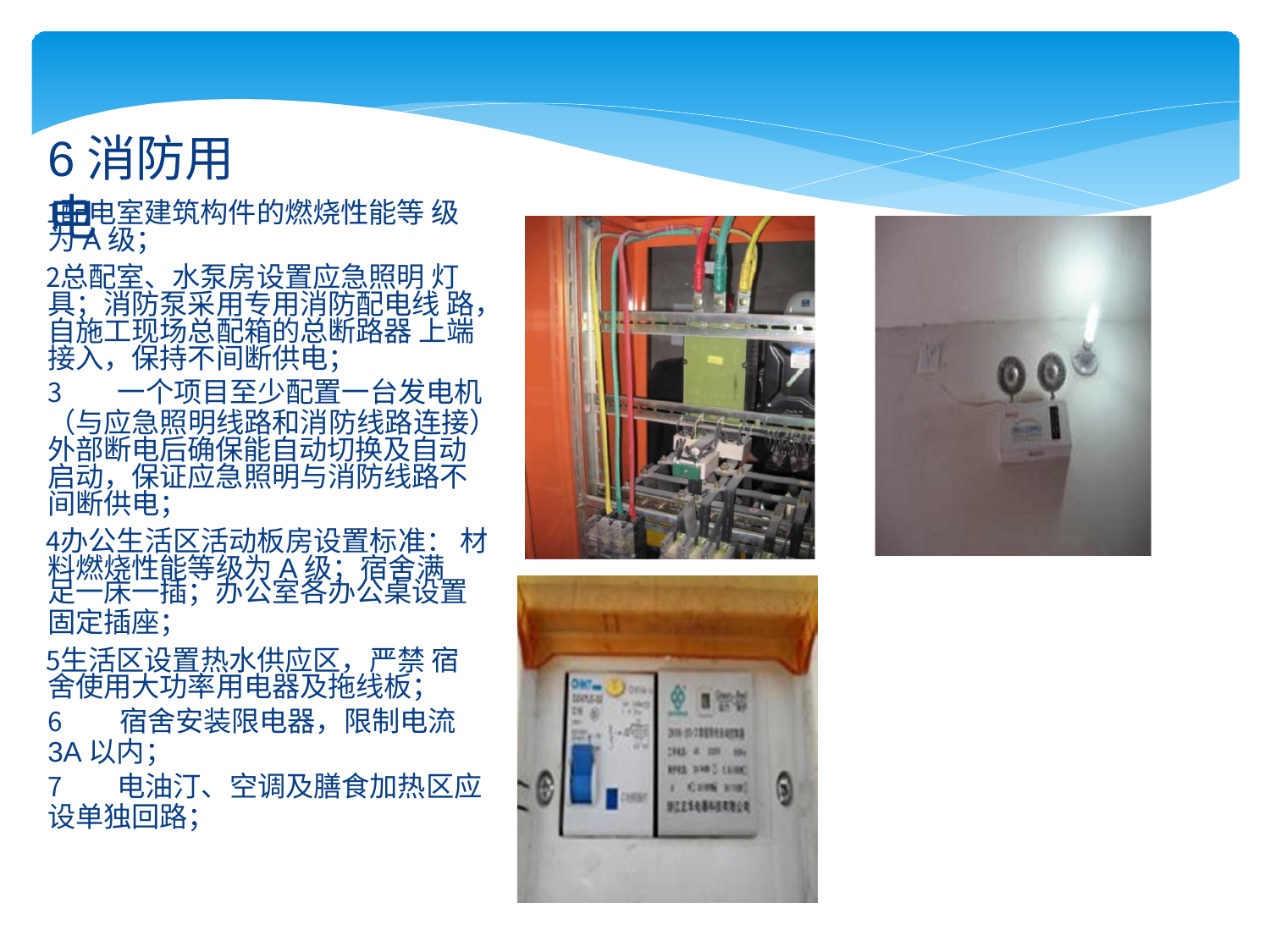

# 6消防用电
配电室建筑构件的燃烧性能等 级为A级；
总配室、水泵房设置应急照明 灯具；消防泵采用专用消防配电线 路，自施工现场总配箱的总断路器 上端接入，保持不间断供电；
一个项目至少配置一台发电机
（与应急照明线路和消防线路连接） 外部断电后确保能自动切换及自动 启动，保证应急照明与消防线路不 间断供电；
办公生活区活动板房设置标准： 材料燃烧性能等级为A级；宿舍满
足一床一插；办公室各办公桌设置
固定插座；
生活区设置热水供应区，严禁 宿舍使用大功率用电器及拖线板；
宿舍安装限电器，限制电流
3A以内；
电油汀、空调及膳食加热区应
设单独回路；